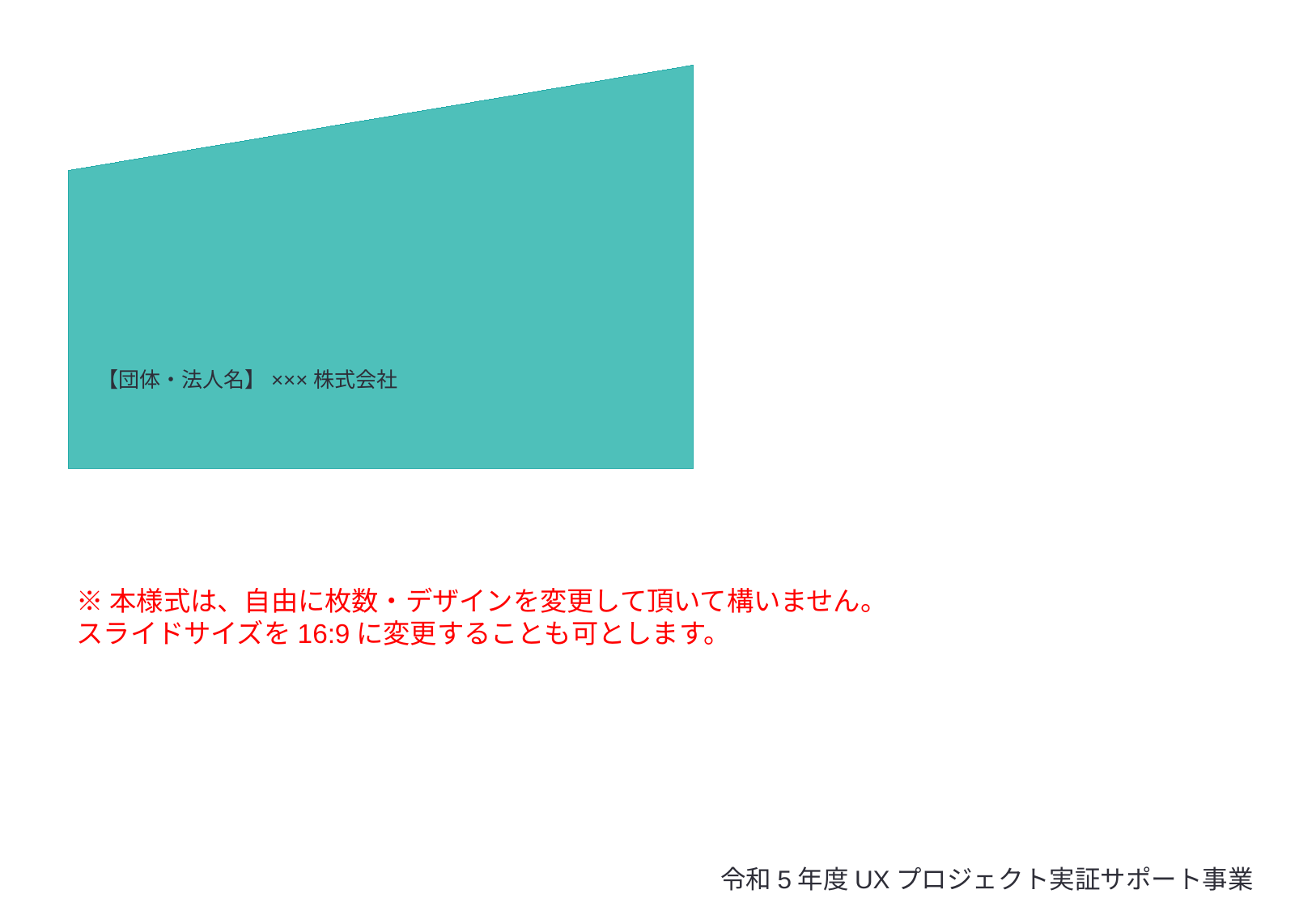

#
【団体・法人名】×××株式会社

※本様式は、自由に枚数・デザインを変更して頂いて構いません。
スライドサイズを16:9に変更することも可とします。
令和5年度UXプロジェクト実証サポート事業